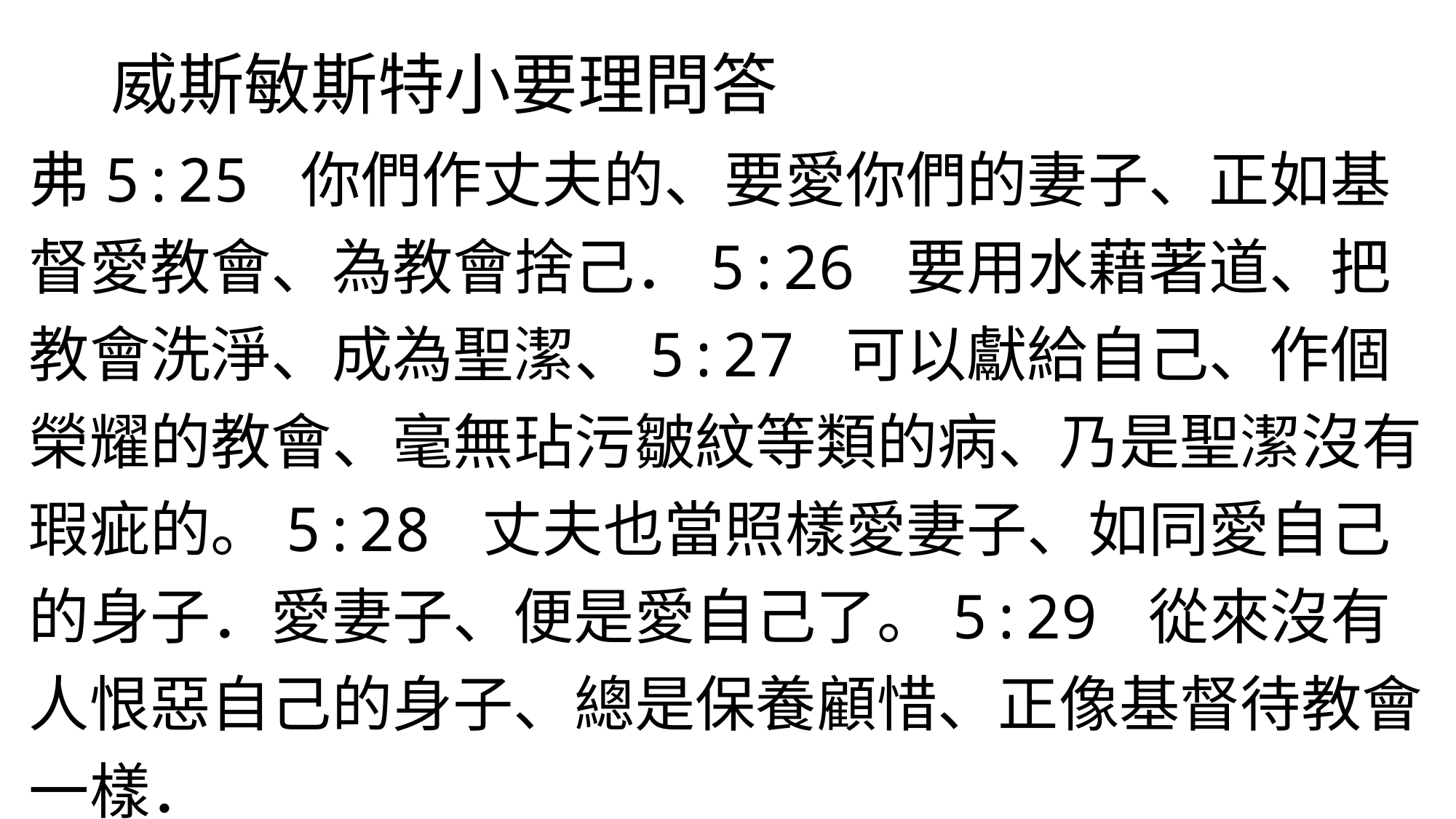

# 威斯敏斯特小要理問答
弗5:25 你們作丈夫的、要愛你們的妻子、正如基督愛教會、為教會捨己．5:26 要用水藉著道、把教會洗淨、成為聖潔、5:27 可以獻給自己、作個榮耀的教會、毫無玷污皺紋等類的病、乃是聖潔沒有瑕疵的。5:28 丈夫也當照樣愛妻子、如同愛自己的身子．愛妻子、便是愛自己了。5:29 從來沒有人恨惡自己的身子、總是保養顧惜、正像基督待教會一樣．